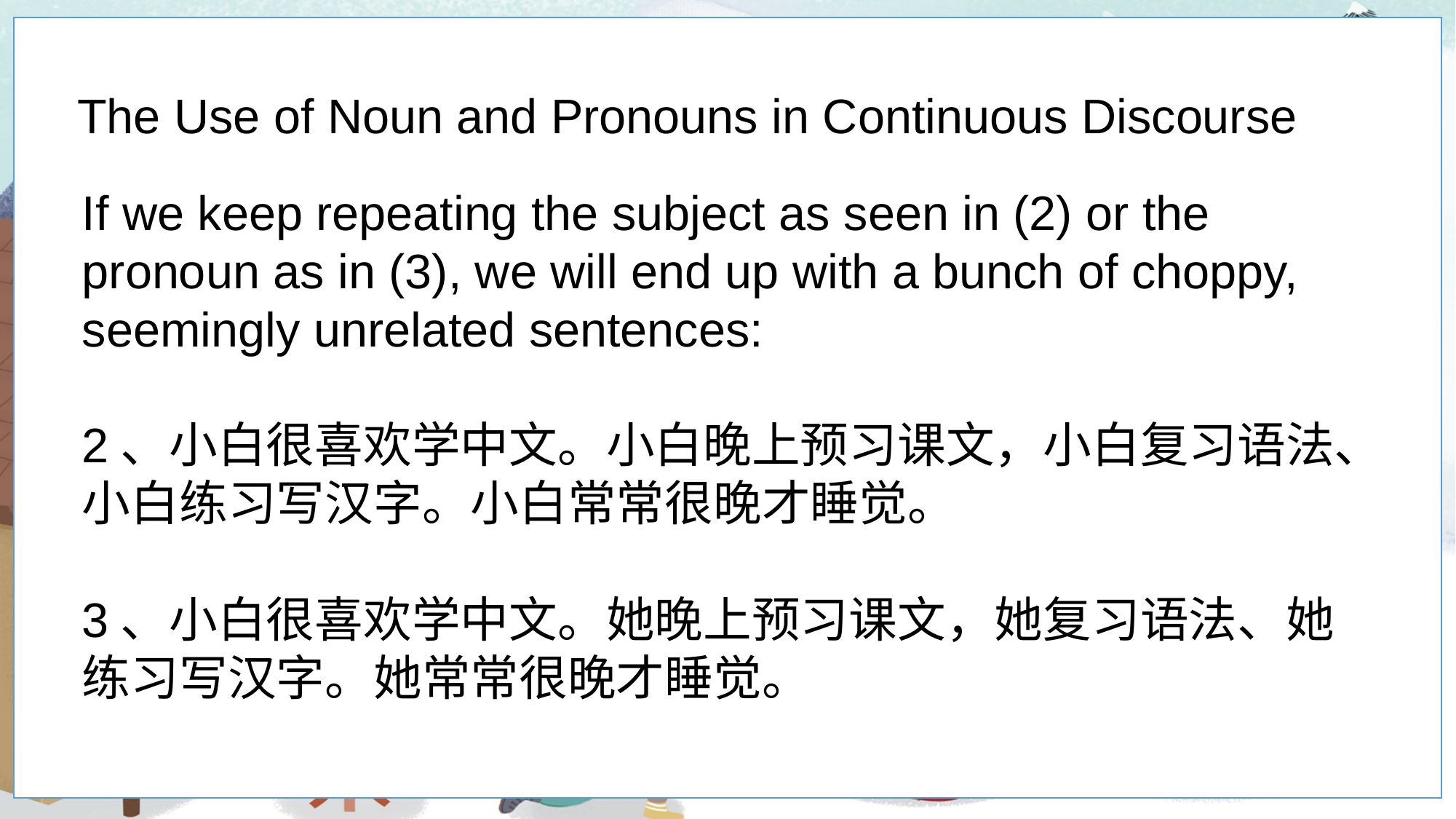

The Use of Noun and Pronouns in Continuous Discourse
If we keep repeating the subject as seen in (2) or the pronoun as in (3), we will end up with a bunch of choppy, seemingly unrelated sentences:

2、小白很喜欢学中文。小白晚上预习课文，小白复习语法、小白练习写汉字。小白常常很晚才睡觉。

3、小白很喜欢学中文。她晚上预习课文，她复习语法、她练习写汉字。她常常很晚才睡觉。